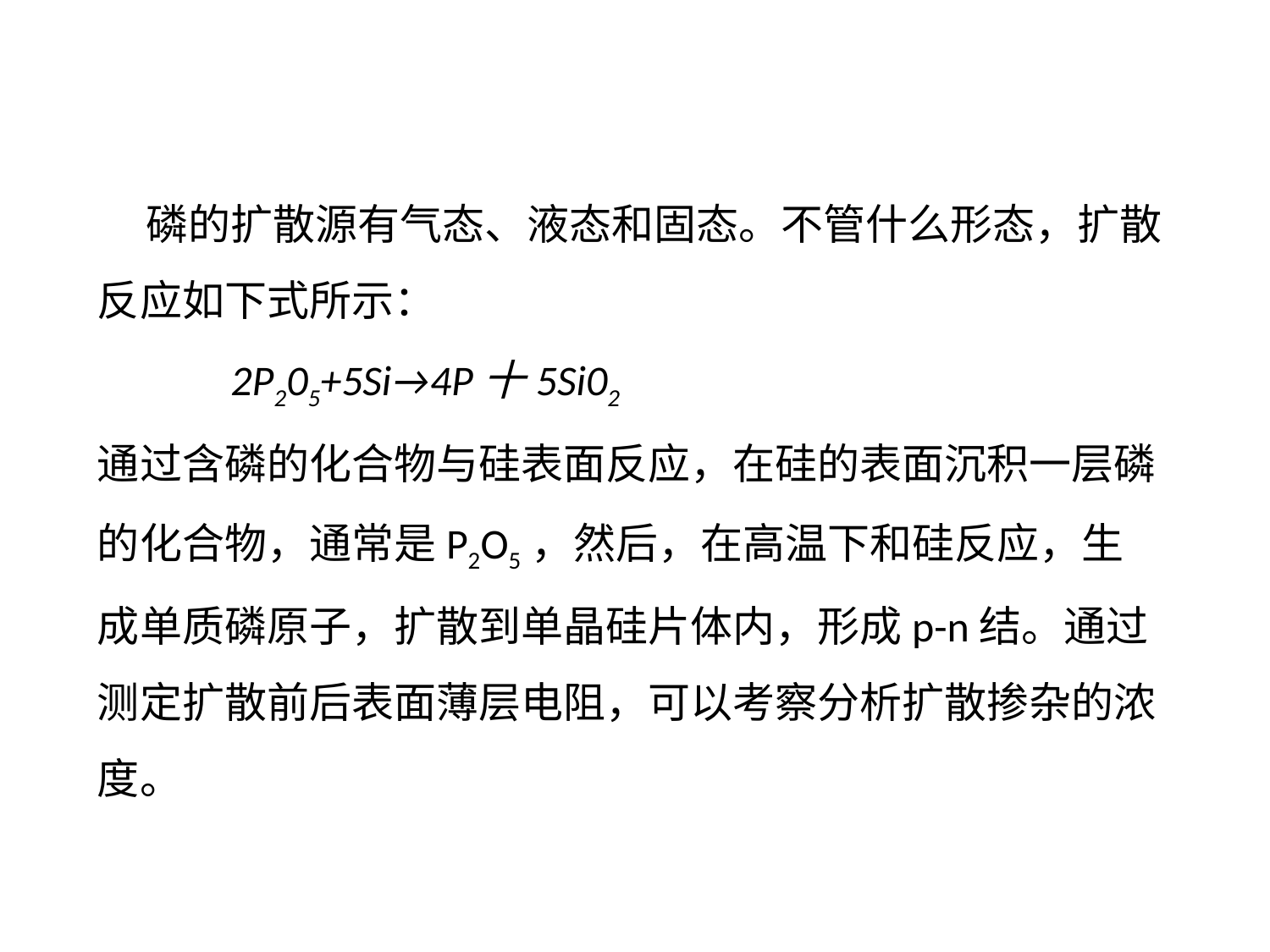

磷的扩散源有气态、液态和固态。不管什么形态，扩散反应如下式所示：
              2P205+5Si→4P十5Si02
通过含磷的化合物与硅表面反应，在硅的表面沉积一层磷的化合物，通常是P2O5，然后，在高温下和硅反应，生成单质磷原子，扩散到单晶硅片体内，形成p-n结。通过测定扩散前后表面薄层电阻，可以考察分析扩散掺杂的浓度。